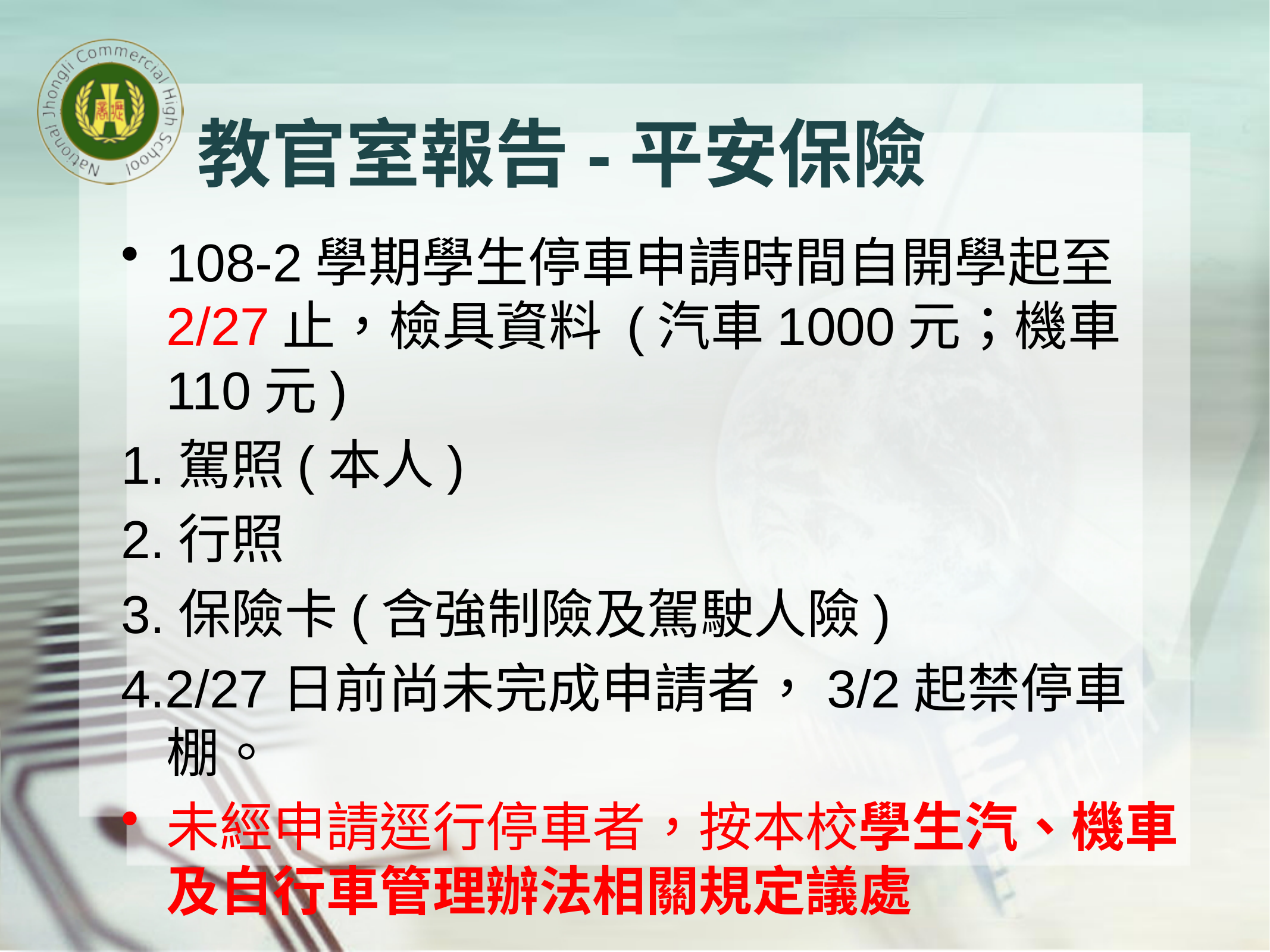

# 教官室報告-平安保險
108-2學期學生停車申請時間自開學起至2/27止，檢具資料 (汽車1000元；機車110元)
1.駕照(本人)
2.行照
3.保險卡(含強制險及駕駛人險)
4.2/27日前尚未完成申請者，3/2起禁停車棚。
未經申請逕行停車者，按本校學生汽、機車及自行車管理辦法相關規定議處